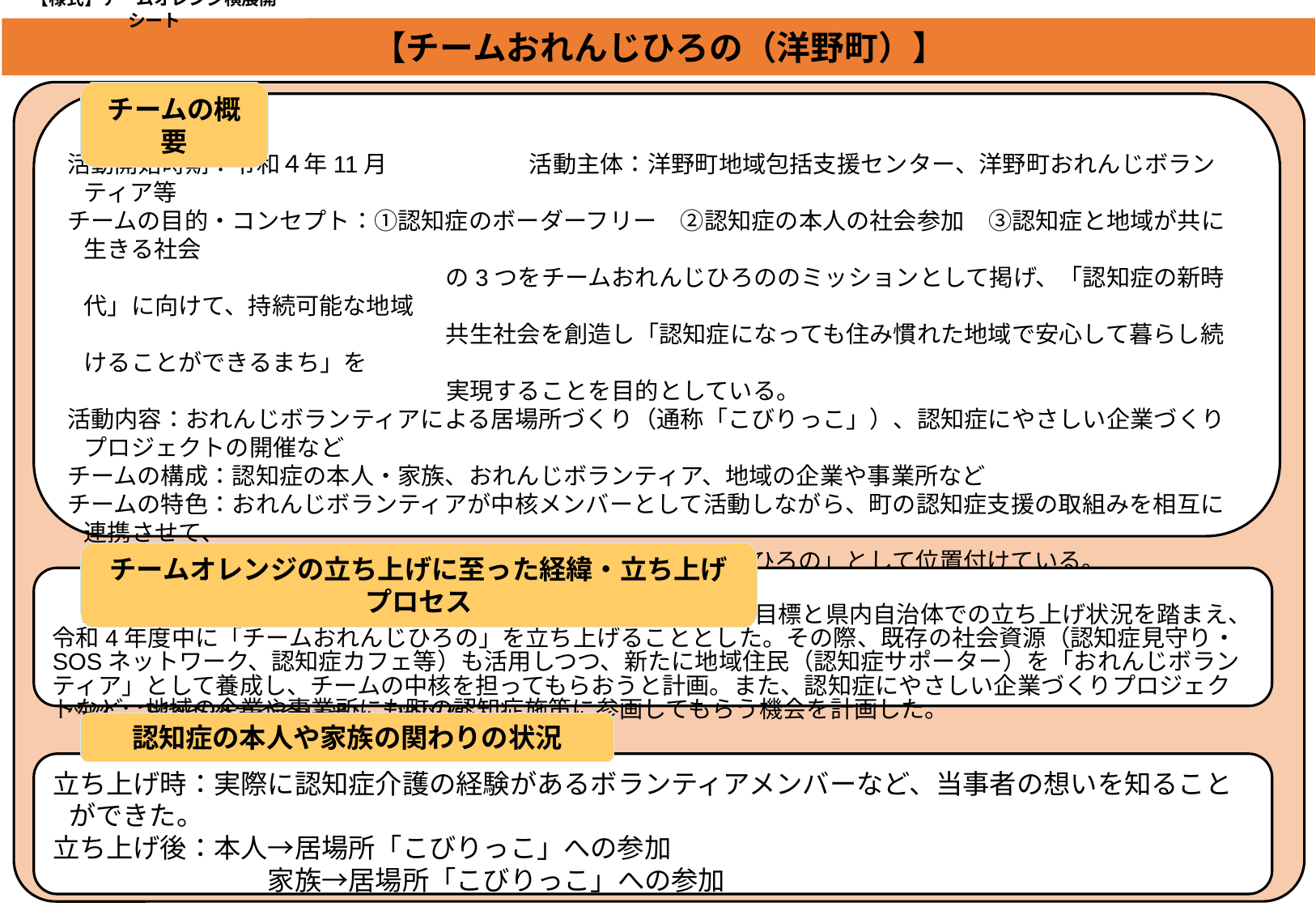

【様式】チームオレンジ横展開シート
【チームおれんじひろの（洋野町）】

チームの概要

活動開始時期：令和４年11月　　　　　　活動主体：洋野町地域包括支援センター、洋野町おれんじボランティア等
チームの目的・コンセプト：①認知症のボーダーフリー　②認知症の本人の社会参加　③認知症と地域が共に生きる社会
　　　　　　　　　　　　　　　　の3つをチームおれんじひろののミッションとして掲げ、「認知症の新時代」に向けて、持続可能な地域
　　　　　　　　　　　　　　　　共生社会を創造し「認知症になっても住み慣れた地域で安心して暮らし続けることができるまち」を
　　　　　　　　　　　　　　　　実現することを目的としている。
活動内容：おれんじボランティアによる居場所づくり（通称「こびりっこ」）、認知症にやさしい企業づくりプロジェクトの開催など
チームの構成：認知症の本人・家族、おれんじボランティア、地域の企業や事業所など
チームの特色：おれんじボランティアが中核メンバーとして活動しながら、町の認知症支援の取組みを相互に連携させて、
　　　　　　　　　認知症施策全体をひとつの「チームおれんじひろの」として位置付けている。
中心人物・連携機関等：地域包括支援センター職員など
行政の役割：ボランティアに丸投げするのではなく、行政（地域包括支援センター職員）が積極的に出向いて、町としての方針
　　　　　　　　　やビジョンを明確に伝え、各構成員から様々な意見を取り入れながら活動を行っている。
財源：地域支援事業交付金、一般財源
チームオレンジの立ち上げに至った経緯・立ち上げプロセス

　2025年までに全市町村にチームオレンジを整備するという国の目標と県内自治体での立ち上げ状況を踏まえ、令和4年度中に「チームおれんじひろの」を立ち上げることとした。その際、既存の社会資源（認知症見守り・SOSネットワーク、認知症カフェ等）も活用しつつ、新たに地域住民（認知症サポーター）を「おれんじボランティア」として養成し、チームの中核を担ってもらおうと計画。また、認知症にやさしい企業づくりプロジェクトなど、地域の企業や事業所にも町の認知症施策に参画してもらう機会を計画した。
認知症の本人や家族の関わりの状況
立ち上げ時：実際に認知症介護の経験があるボランティアメンバーなど、当事者の想いを知ることができた。
立ち上げ後：本人→居場所「こびりっこ」への参加
　　　　　　　　家族→居場所「こびりっこ」への参加